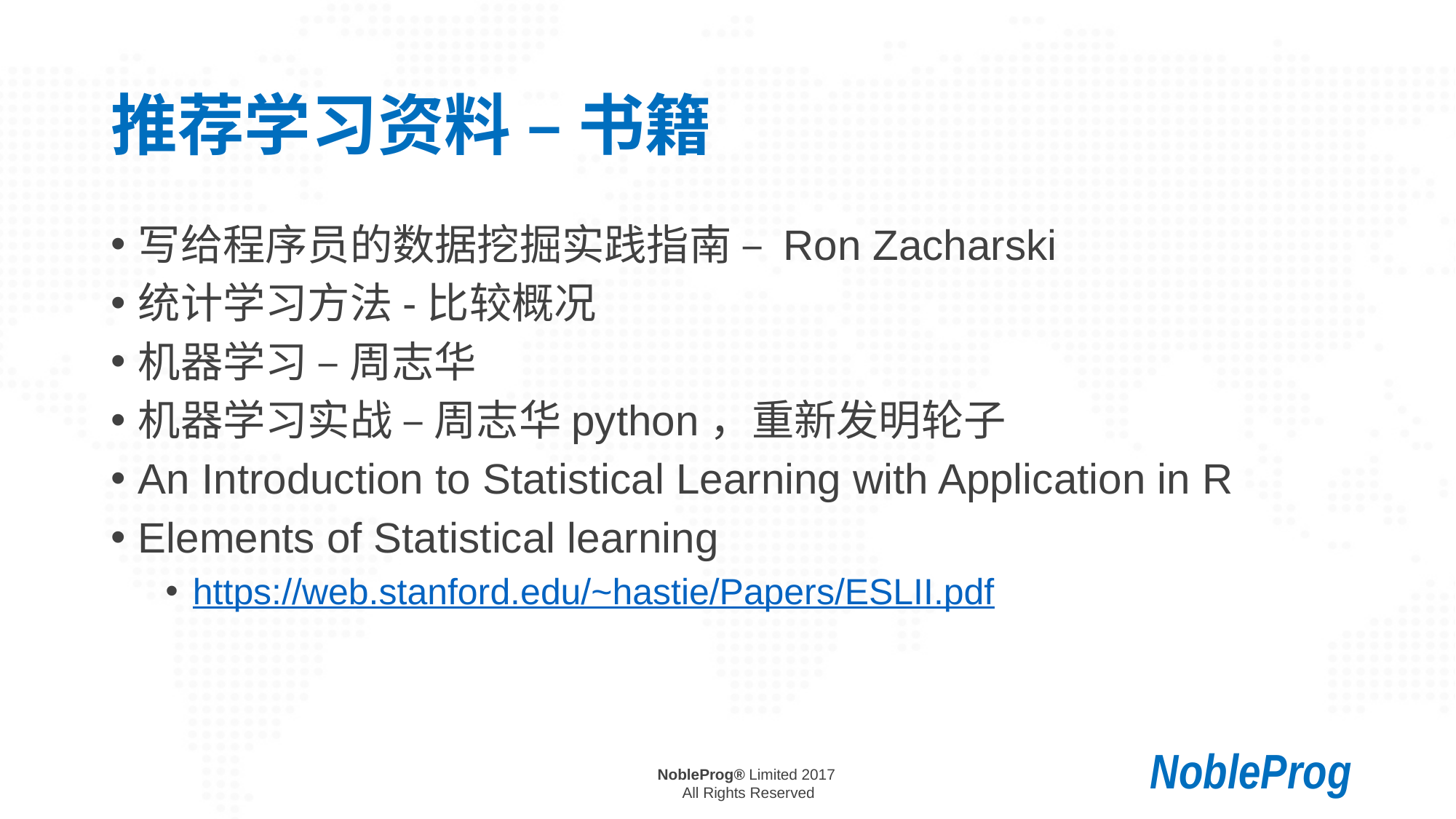

# 推荐学习资料 – 书籍
写给程序员的数据挖掘实践指南 – Ron Zacharski
统计学习方法-比较概况
机器学习 – 周志华
机器学习实战 – 周志华python，重新发明轮子
An Introduction to Statistical Learning with Application in R
Elements of Statistical learning
https://web.stanford.edu/~hastie/Papers/ESLII.pdf